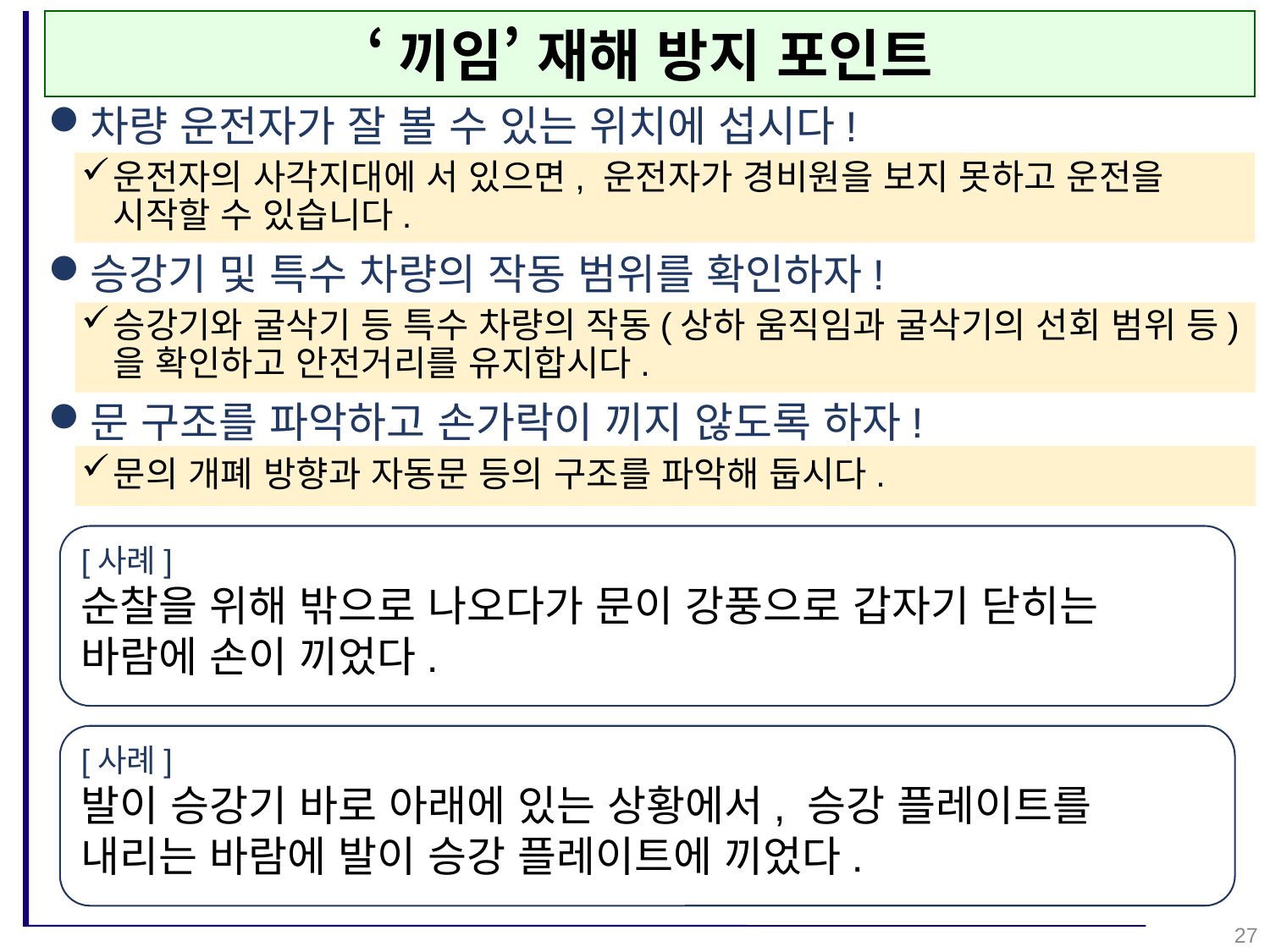

‘끼임’ 재해 방지 포인트
차량 운전자가 잘 볼 수 있는 위치에 섭시다!
운전자의 사각지대에 서 있으면, 운전자가 경비원을 보지 못하고 운전을 시작할 수 있습니다.
승강기 및 특수 차량의 작동 범위를 확인하자!
승강기와 굴삭기 등 특수 차량의 작동(상하 움직임과 굴삭기의 선회 범위 등)을 확인하고 안전거리를 유지합시다.
문 구조를 파악하고 손가락이 끼지 않도록 하자!
문의 개폐 방향과 자동문 등의 구조를 파악해 둡시다.

[사례]
순찰을 위해 밖으로 나오다가 문이 강풍으로 갑자기 닫히는 바람에 손이 끼었다.
[사례]
발이 승강기 바로 아래에 있는 상황에서, 승강 플레이트를 내리는 바람에 발이 승강 플레이트에 끼었다.
27